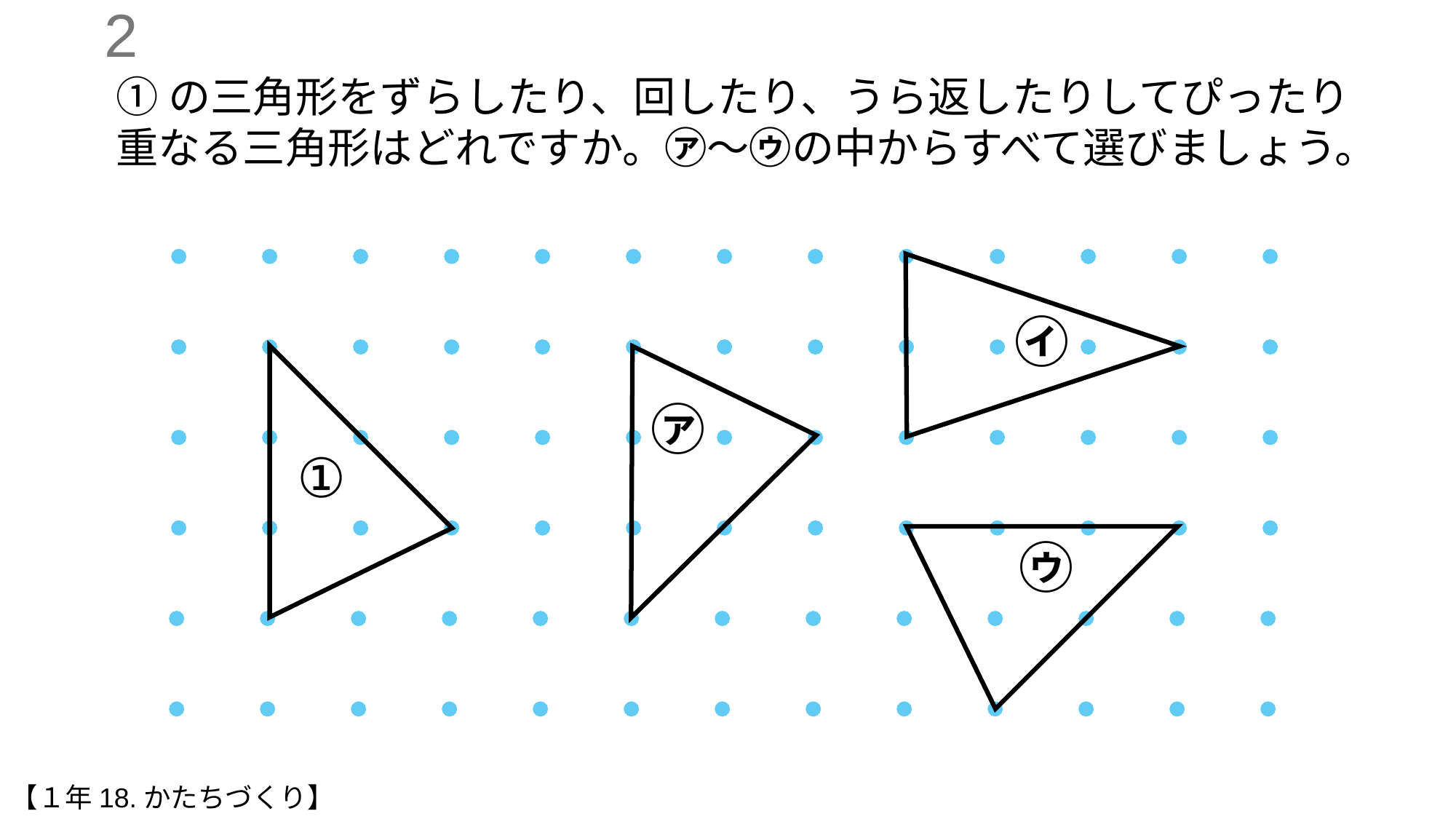

2
①の三角形をずらしたり、回したり、うら返したりしてぴったり重なる三角形はどれですか。㋐～㋒の中からすべて選びましょう。

㋑

㋐

①

㋒

【１年18.かたちづくり】